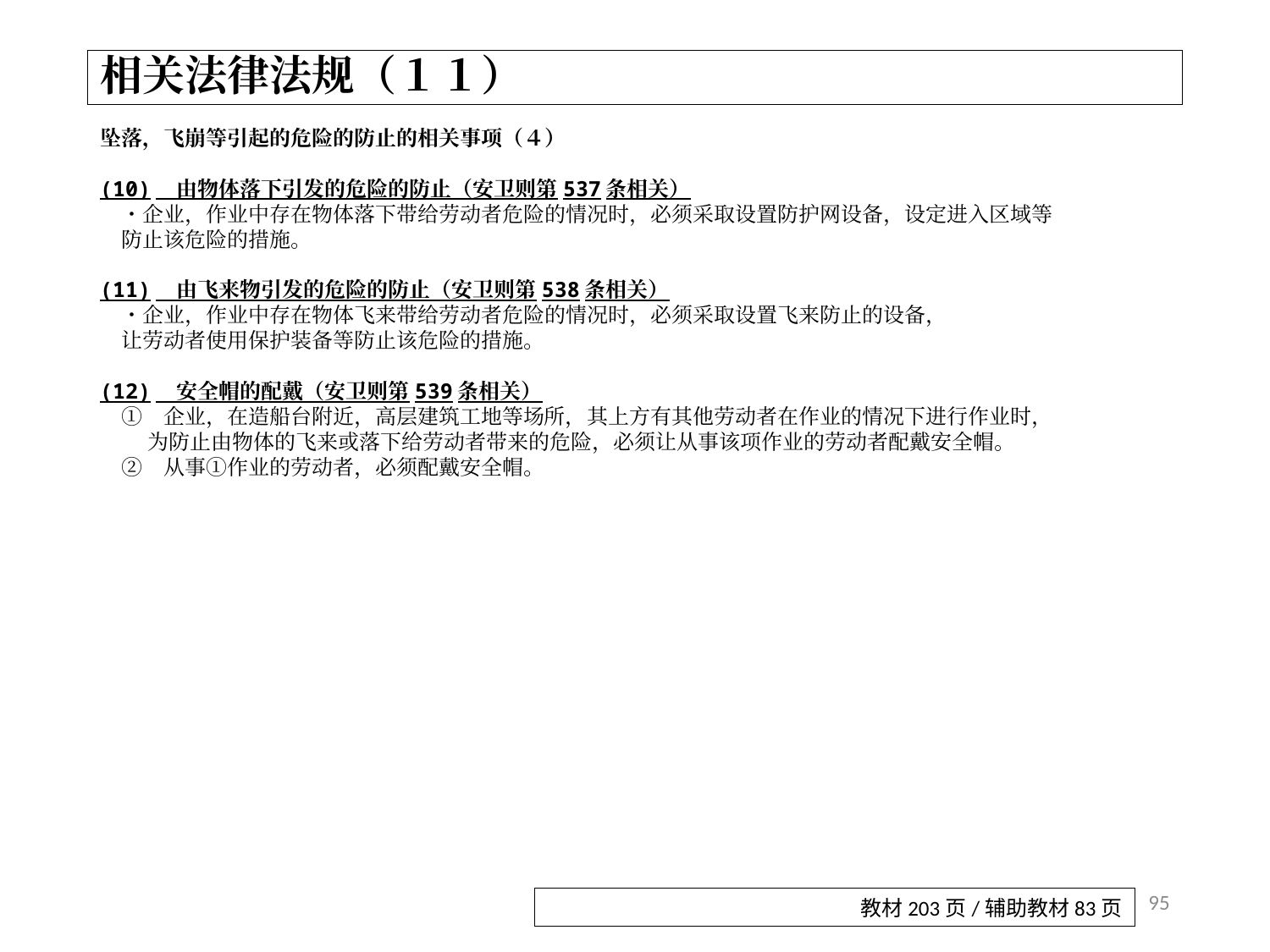

# 相关法律法规（１１）
坠落，飞崩等引起的危险的防止的相关事项（４）

(10)　由物体落下引发的危险的防止（安卫则第537条相关）
　・企业，作业中存在物体落下带给劳动者危险的情况时，必须采取设置防护网设备，设定进入区域等
　防止该危险的措施。

(11)　由飞来物引发的危险的防止（安卫则第538条相关）
　・企业，作业中存在物体飞来带给劳动者危险的情况时，必须采取设置飞来防止的设备，
　让劳动者使用保护装备等防止该危险的措施。

(12)　安全帽的配戴（安卫则第539条相关）
　①　企业，在造船台附近，高层建筑工地等场所，其上方有其他劳动者在作业的情况下进行作业时，
　　 为防止由物体的飞来或落下给劳动者带来的危险，必须让从事该项作业的劳动者配戴安全帽。
　②　从事①作业的劳动者，必须配戴安全帽。

95
教材203页/辅助教材83页